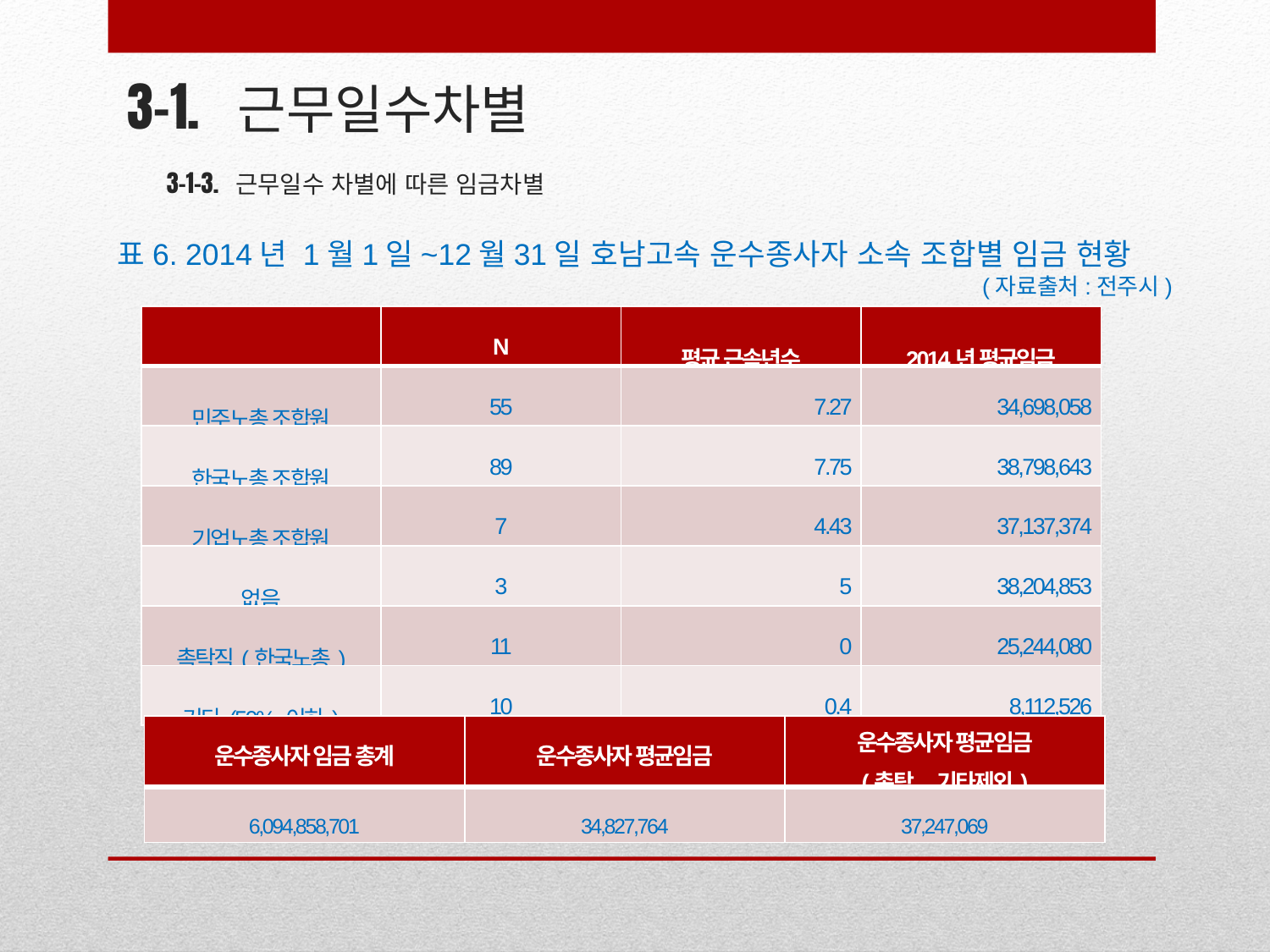

# 3-1.  근무일수차별
3-1-3.  근무일수 차별에 따른 임금차별
표6. 2014년 1월1일~12월31일 호남고속 운수종사자 소속 조합별 임금 현황
(자료출처:전주시)
|  | N | 평균 근속년수 | 2014년 평균임금 |
| --- | --- | --- | --- |
| 민주노총 조합원 | 55 | 7.27 | 34,698,058 |
| 한국노총 조합원 | 89 | 7.75 | 38,798,643 |
| 기업노총 조합원 | 7 | 4.43 | 37,137,374 |
| 없음 | 3 | 5 | 38,204,853 |
| 촉탁직(한국노총) | 11 | 0 | 25,244,080 |
| 기타(50% 이하) | 10 | 0.4 | 8,112,526 |
| 운수종사자 임금 총계 | 운수종사자 평균임금 | 운수종사자 평균임금 (촉탁, 기타제외) |
| --- | --- | --- |
| 6,094,858,701 | 34,827,764 | 37,247,069 |